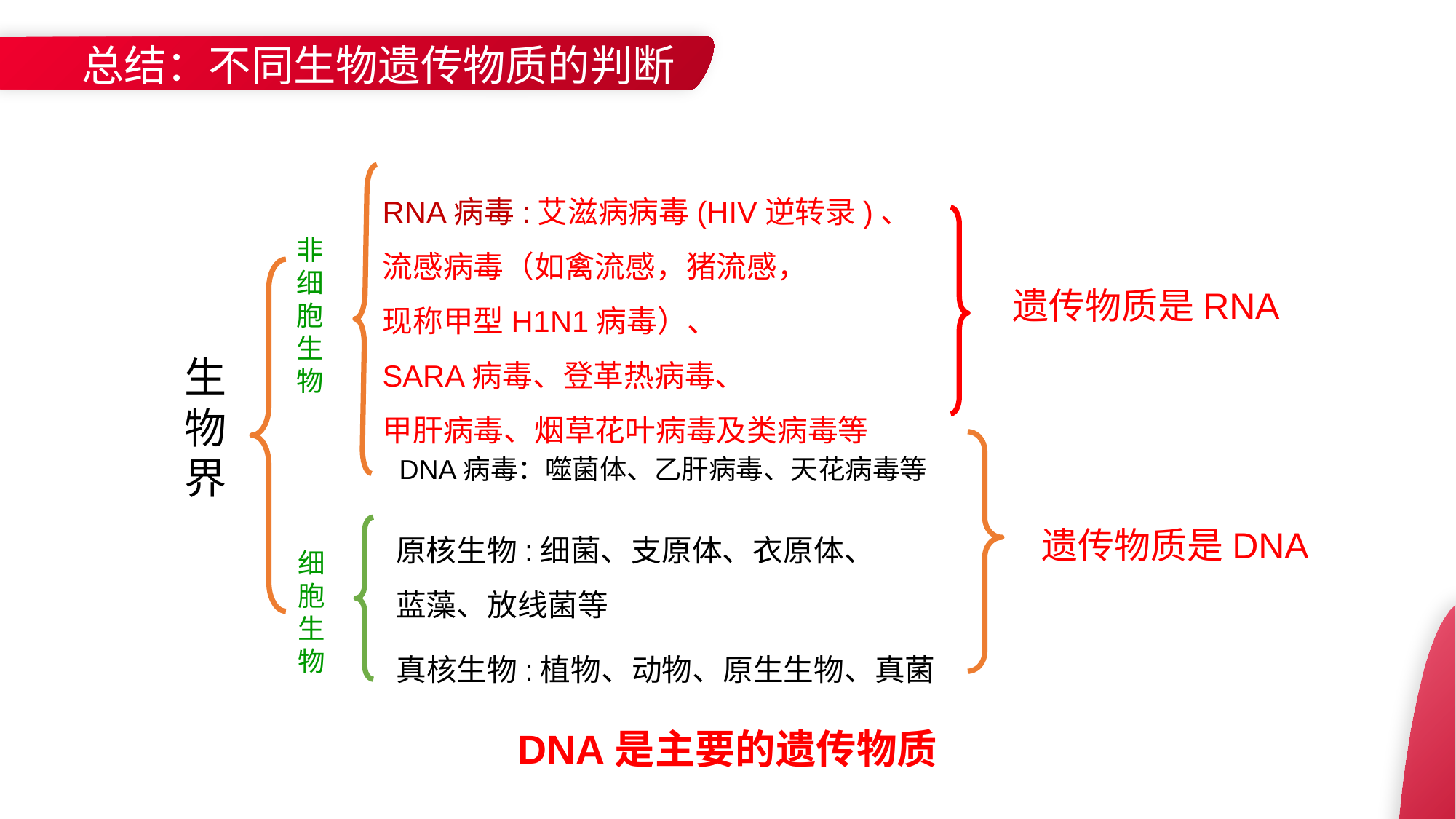

总结：不同生物遗传物质的判断

RNA病毒:艾滋病病毒(HIV逆转录)、
流感病毒（如禽流感，猪流感，
现称甲型H1N1病毒）、
SARA病毒、登革热病毒、
甲肝病毒、烟草花叶病毒及类病毒等

非
细
胞
生
物

遗传物质是RNA
生
物
界
DNA病毒：噬菌体、乙肝病毒、天花病毒等

原核生物:细菌、支原体、衣原体、
蓝藻、放线菌等

遗传物质是DNA
细
胞
生
物
真核生物:植物、动物、原生生物、真菌
DNA是主要的遗传物质